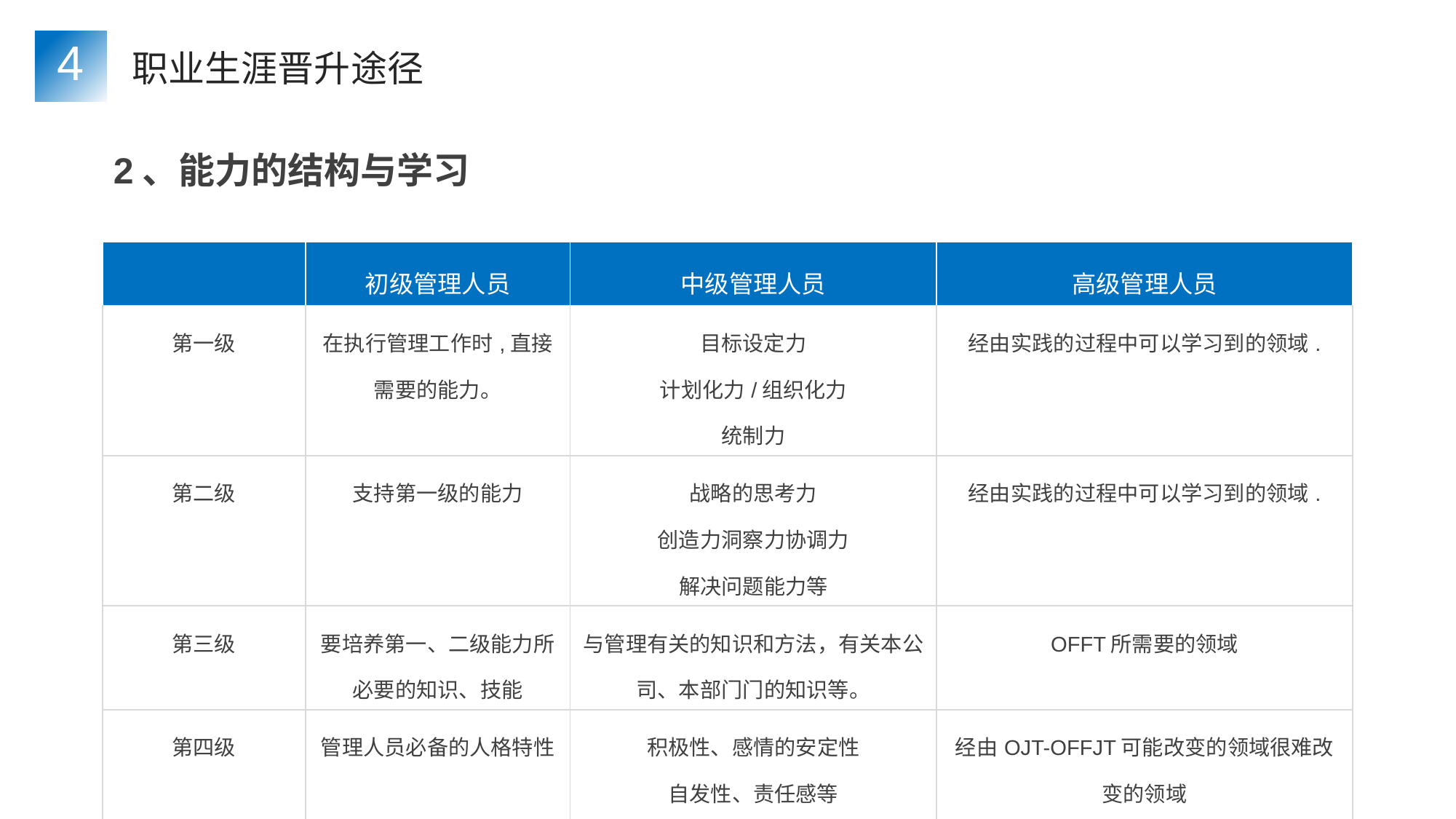

4
职业生涯晋升途径
2、能力的结构与学习
|  | 初级管理人员 | 中级管理人员 | 高级管理人员 |
| --- | --- | --- | --- |
| 第一级 | 在执行管理工作时,直接需要的能力。 | 目标设定力 计划化力/组织化力 统制力 | 经由实践的过程中可以学习到的领域. |
| 第二级 | 支持第一级的能力 | 战略的思考力 创造力洞察力协调力 解决问题能力等 | 经由实践的过程中可以学习到的领域. |
| 第三级 | 要培养第一、二级能力所必要的知识、技能 | 与管理有关的知识和方法，有关本公司、本部门门的知识等。 | OFFT所需要的领域 |
| 第四级 | 管理人员必备的人格特性 | 积极性、感情的安定性 自发性、责任感等 行动性、持续性等 | 经由OJT-OFFJT可能改变的领域很难改变的领域 |